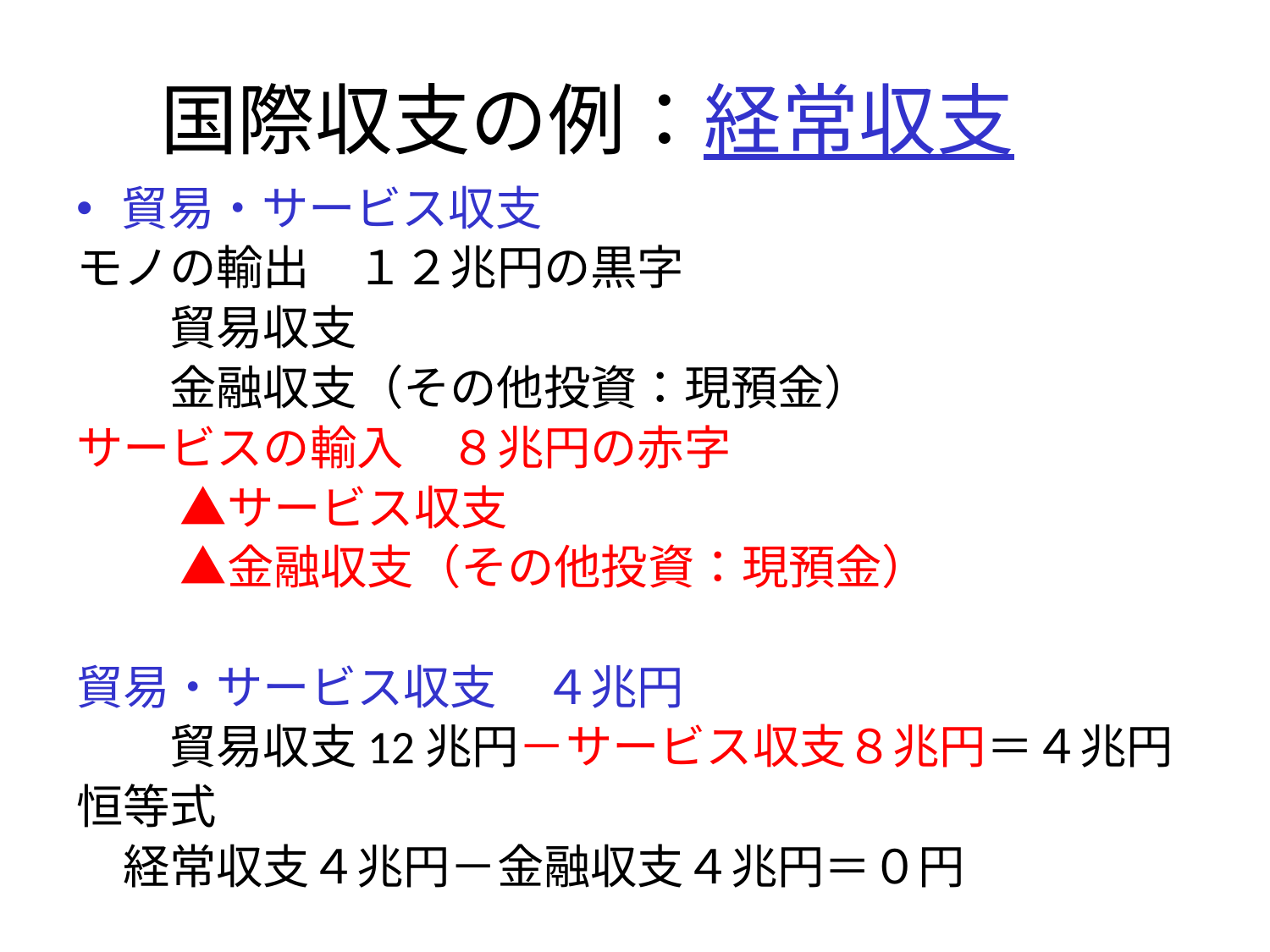

# 国際収支の例：経常収支
貿易・サービス収支
モノの輸出　１２兆円の黒字
　　貿易収支
　　金融収支（その他投資：現預金）
サービスの輸入　８兆円の赤字
　　 ▲サービス収支
　　 ▲金融収支（その他投資：現預金）

貿易・サービス収支　４兆円
　　貿易収支12兆円－サービス収支８兆円＝４兆円
恒等式
　経常収支４兆円－金融収支４兆円＝０円